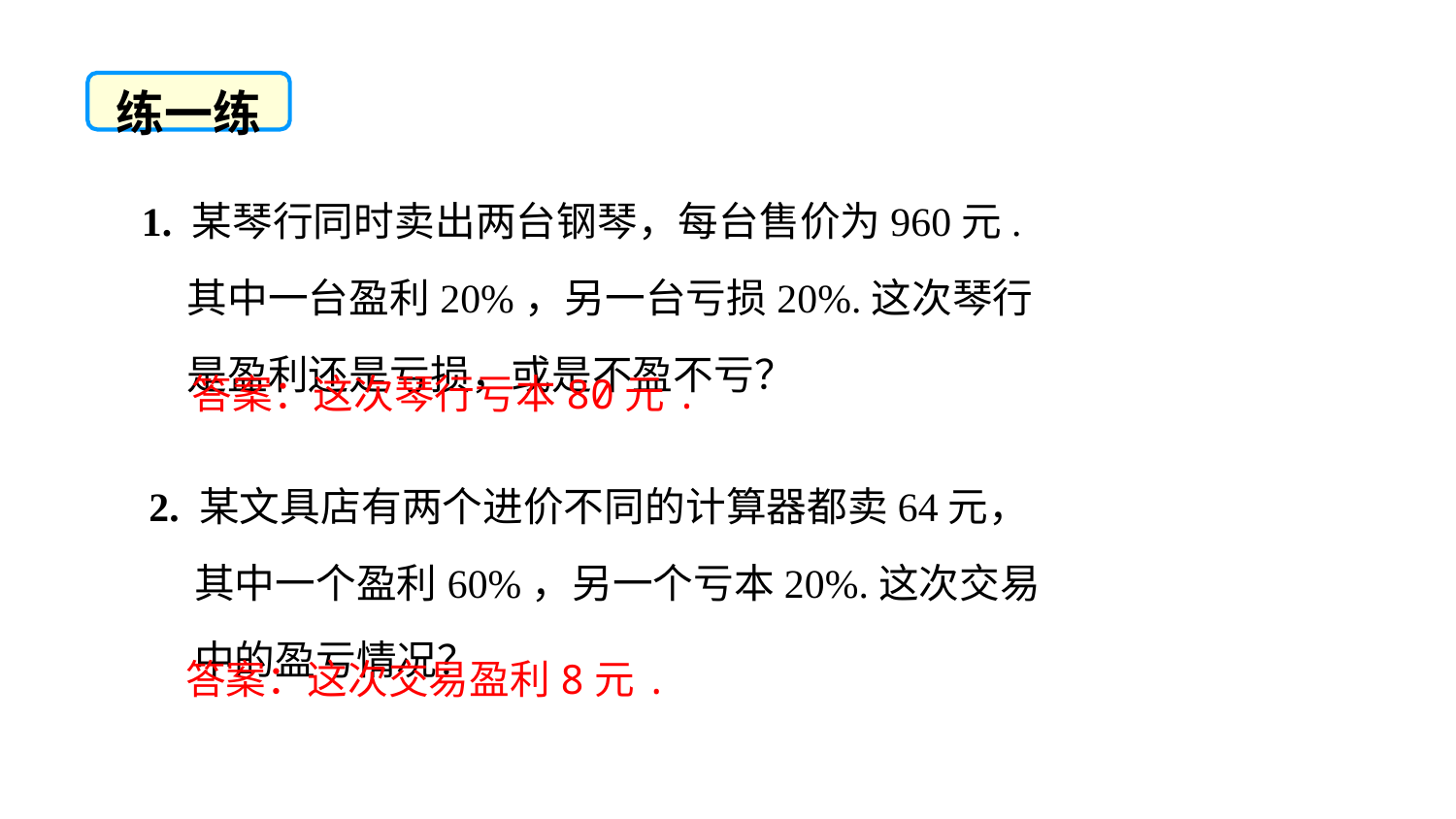

练一练
1. 某琴行同时卖出两台钢琴，每台售价为960元.
    其中一台盈利20%，另一台亏损20%.这次琴行
    是盈利还是亏损，或是不盈不亏？
答案：这次琴行亏本80元.
2. 某文具店有两个进价不同的计算器都卖64元，
    其中一个盈利60%，另一个亏本20%.这次交易
    中的盈亏情况？
答案：这次交易盈利8元.